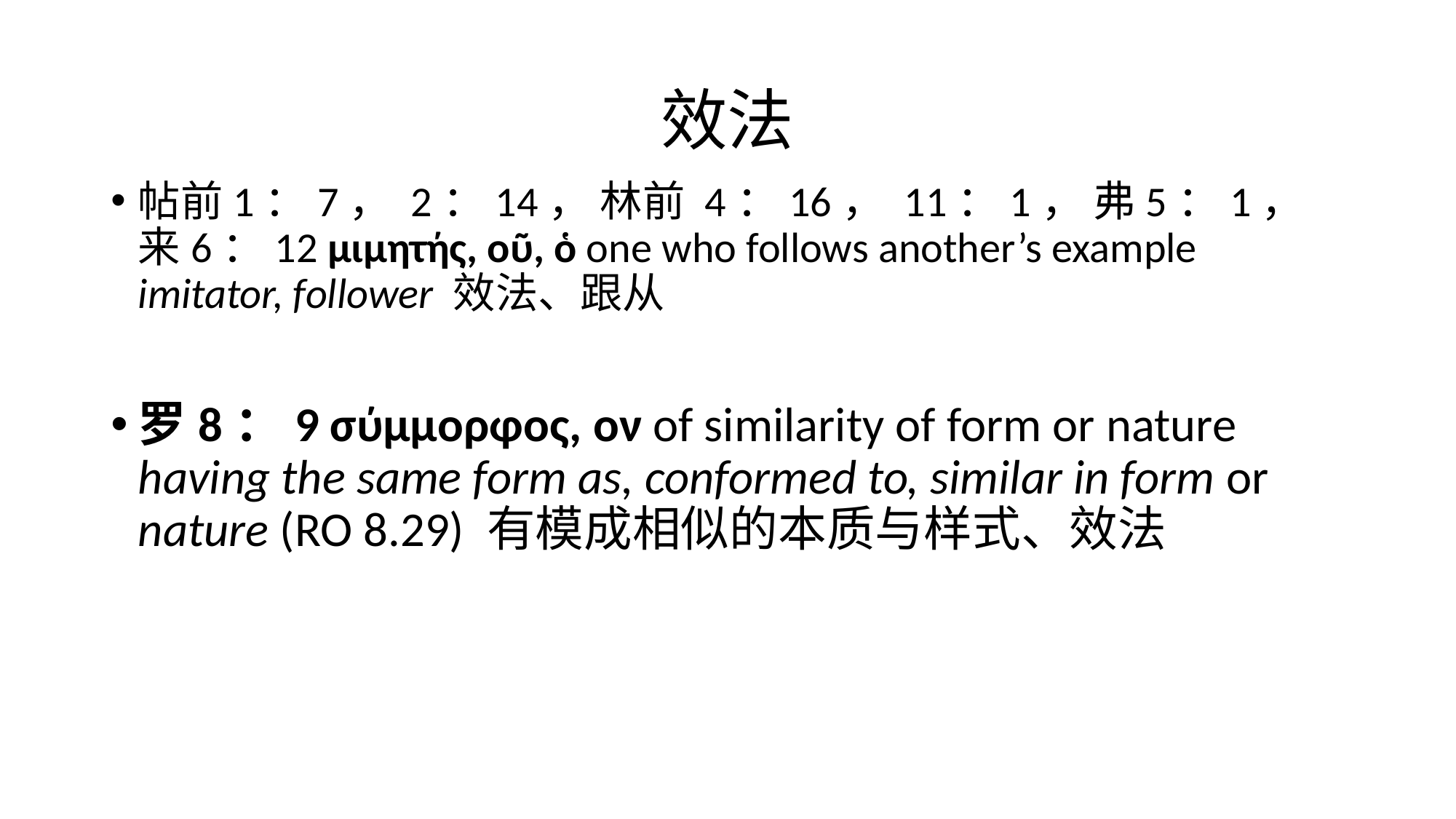

# 效法
帖前1：7， 2：14， 林前 4：16， 11：1， 弗5：1， 来6：12 μιμητής, οῦ, ὁ one who follows another’s example imitator, follower 效法、跟从

罗8：9 σύμμορφος, ον of similarity of form or nature having the same form as, conformed to, similar in form or nature (RO 8.29) 有模成相似的本质与样式、效法